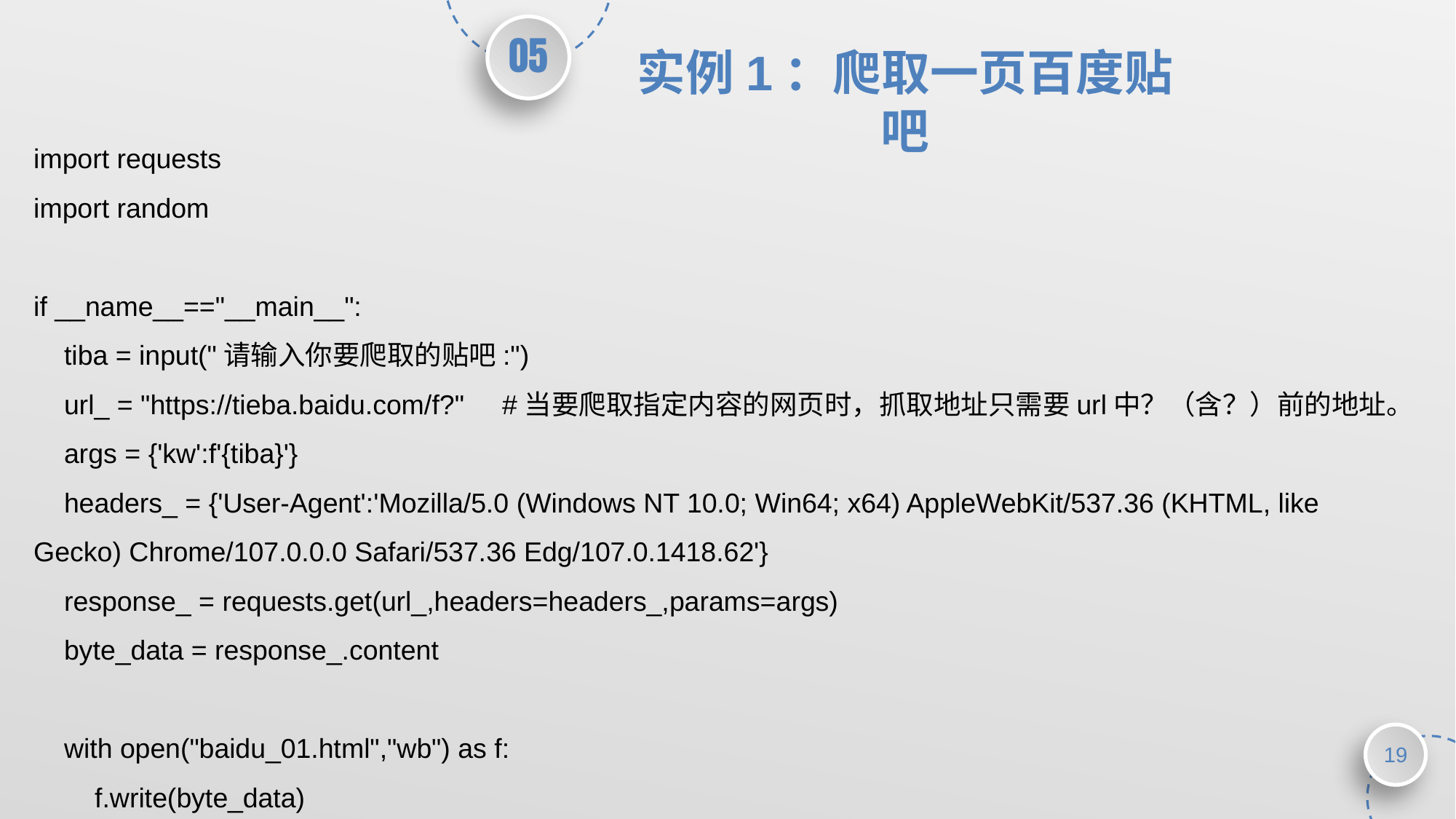

实例1：爬取一页百度贴吧
import requests
import random

if __name__=="__main__":
    tiba = input("请输入你要爬取的贴吧:")
    url_ = "https://tieba.baidu.com/f?"     #当要爬取指定内容的网页时，抓取地址只需要url中？（含？）前的地址。
    args = {'kw':f'{tiba}'}
    headers_ = {'User-Agent':'Mozilla/5.0 (Windows NT 10.0; Win64; x64) AppleWebKit/537.36 (KHTML, like Gecko) Chrome/107.0.0.0 Safari/537.36 Edg/107.0.1418.62'}
    response_ = requests.get(url_,headers=headers_,params=args)
    byte_data = response_.content

    with open("baidu_01.html","wb") as f:
        f.write(byte_data)